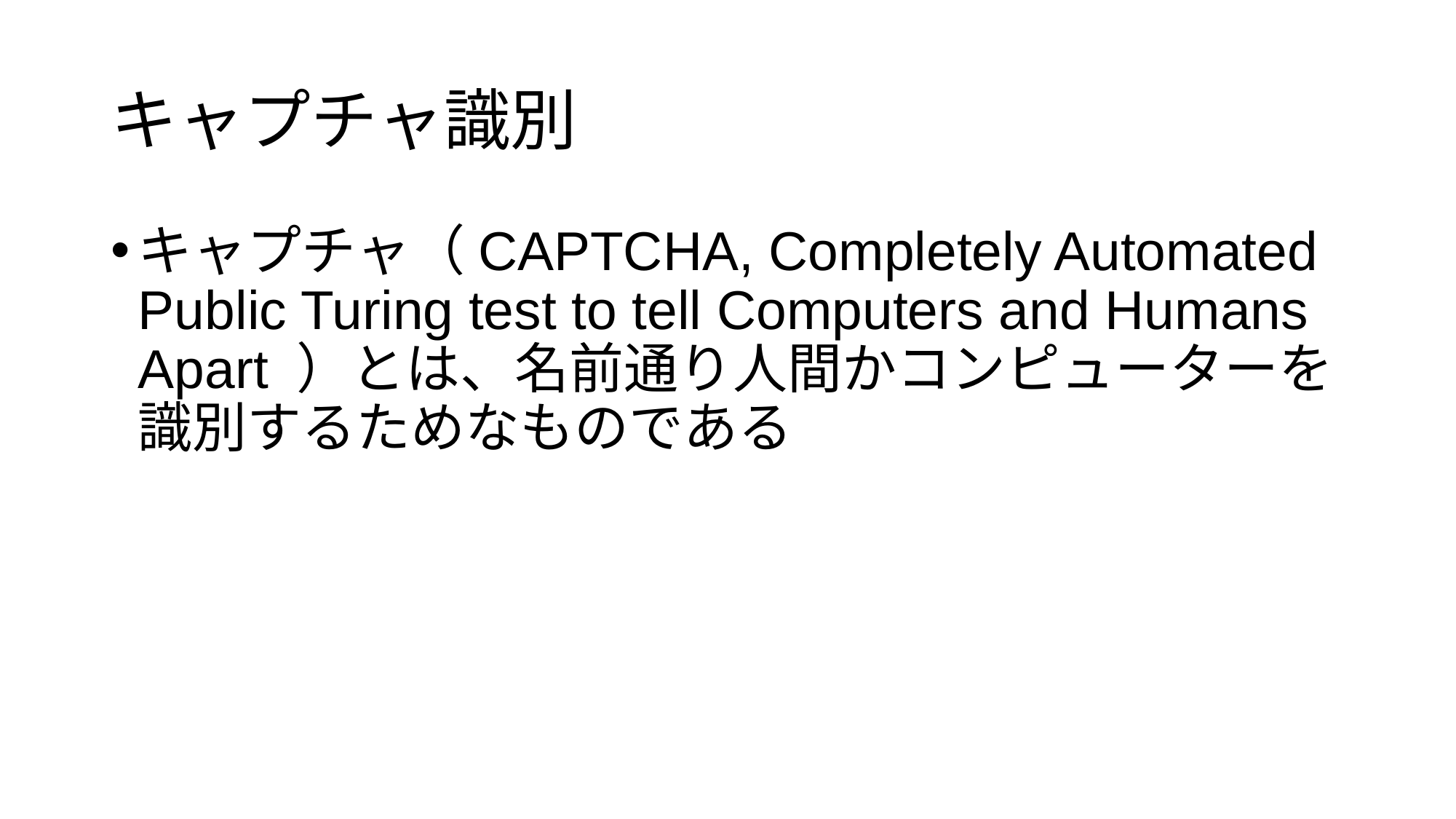

# キャプチャ識別
キャプチャ（CAPTCHA, Completely Automated Public Turing test to tell Computers and Humans Apart ）とは、名前通り人間かコンピューターを識別するためなものである